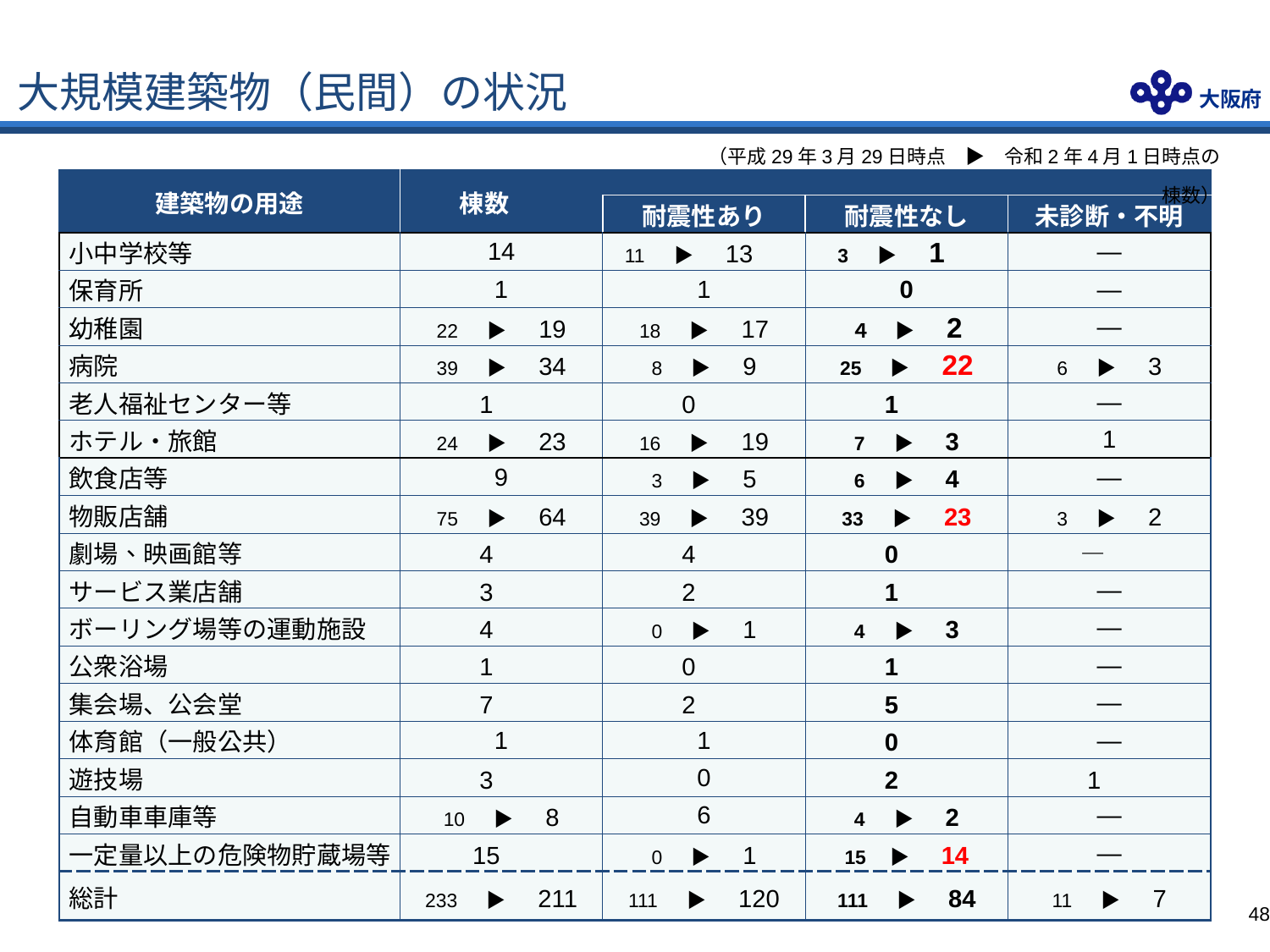

# 大規模建築物（民間）の状況
（平成29年3月29日時点　▶　令和2年4月1日時点の棟数）
| 建築物の用途 | 棟数 |  |  |  |
| --- | --- | --- | --- | --- |
|  |  | 耐震性あり | 耐震性なし | 未診断・不明 |
| 小中学校等 | 14 | 11　▶　13 | 3　▶　1 | ― |
| 保育所 | 1 | 1 | 0 | ― |
| 幼稚園 | 22　▶　19 | 18　▶　17 | ４　▶　2 | ― |
| 病院 | 39　▶　34 | 8　▶　9 | 25　▶　22 | 6　▶　3 |
| 老人福祉センター等 | 1 | 0 | 1 | ― |
| ホテル・旅館 | 24　▶　23 | 16　▶　19 | 7　▶　3 | 1 |
| 飲食店等 | 9 | 3　▶　5 | 6　▶　4 | ― |
| 物販店舗 | 75　▶　64 | 39　▶　39 | 33　▶　23 | 3　▶　2 |
| 劇場、映画館等 | 4 | 4 | 0 | ― |
| サービス業店舗 | 3 | 2 | 1 | ― |
| ボーリング場等の運動施設 | 4 | 0　▶　1 | 4　▶　3 | ― |
| 公衆浴場 | 1 | 0 | 1 | ― |
| 集会場、公会堂 | 7 | 2 | 5 | ― |
| 体育館（一般公共） | 1 | 1 | 0 | ― |
| 遊技場 | 3 | 0 | 2 | 1 |
| 自動車車庫等 | 10　▶　8 | 6 | 4　▶　2 | ― |
| 一定量以上の危険物貯蔵場等 | 15 | 0　▶　1 | 15　▶　14 | ― |
| 総計 | 233　▶　211 | 111　▶　120 | 111　▶　84 | 11　▶　7 |
48